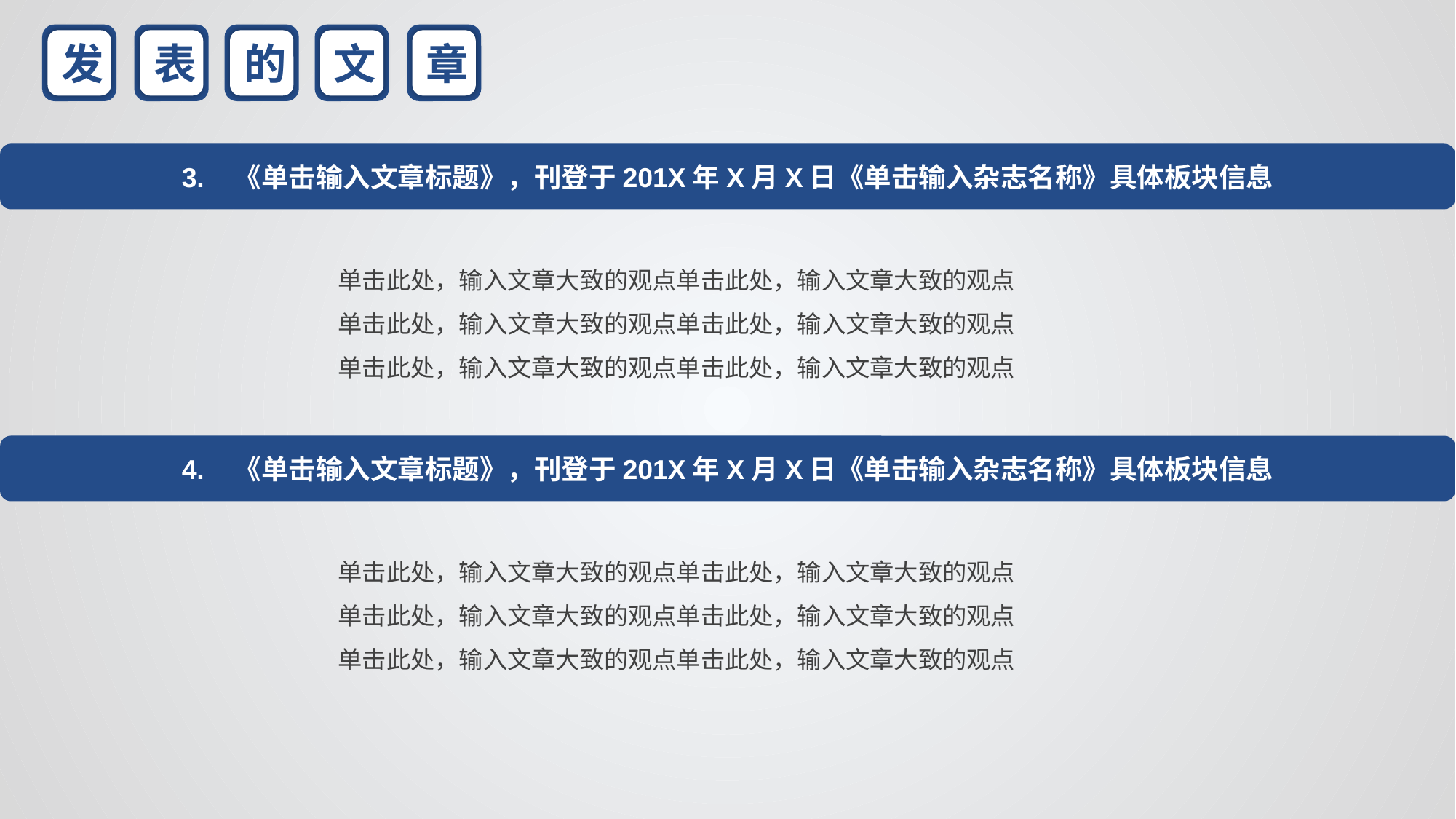

发

表

的

文

章
3.   《单击输入文章标题》，刊登于201X年X月X日《单击输入杂志名称》具体板块信息
单击此处，输入文章大致的观点单击此处，输入文章大致的观点
单击此处，输入文章大致的观点单击此处，输入文章大致的观点
单击此处，输入文章大致的观点单击此处，输入文章大致的观点
4.   《单击输入文章标题》，刊登于201X年X月X日《单击输入杂志名称》具体板块信息
单击此处，输入文章大致的观点单击此处，输入文章大致的观点
单击此处，输入文章大致的观点单击此处，输入文章大致的观点
单击此处，输入文章大致的观点单击此处，输入文章大致的观点